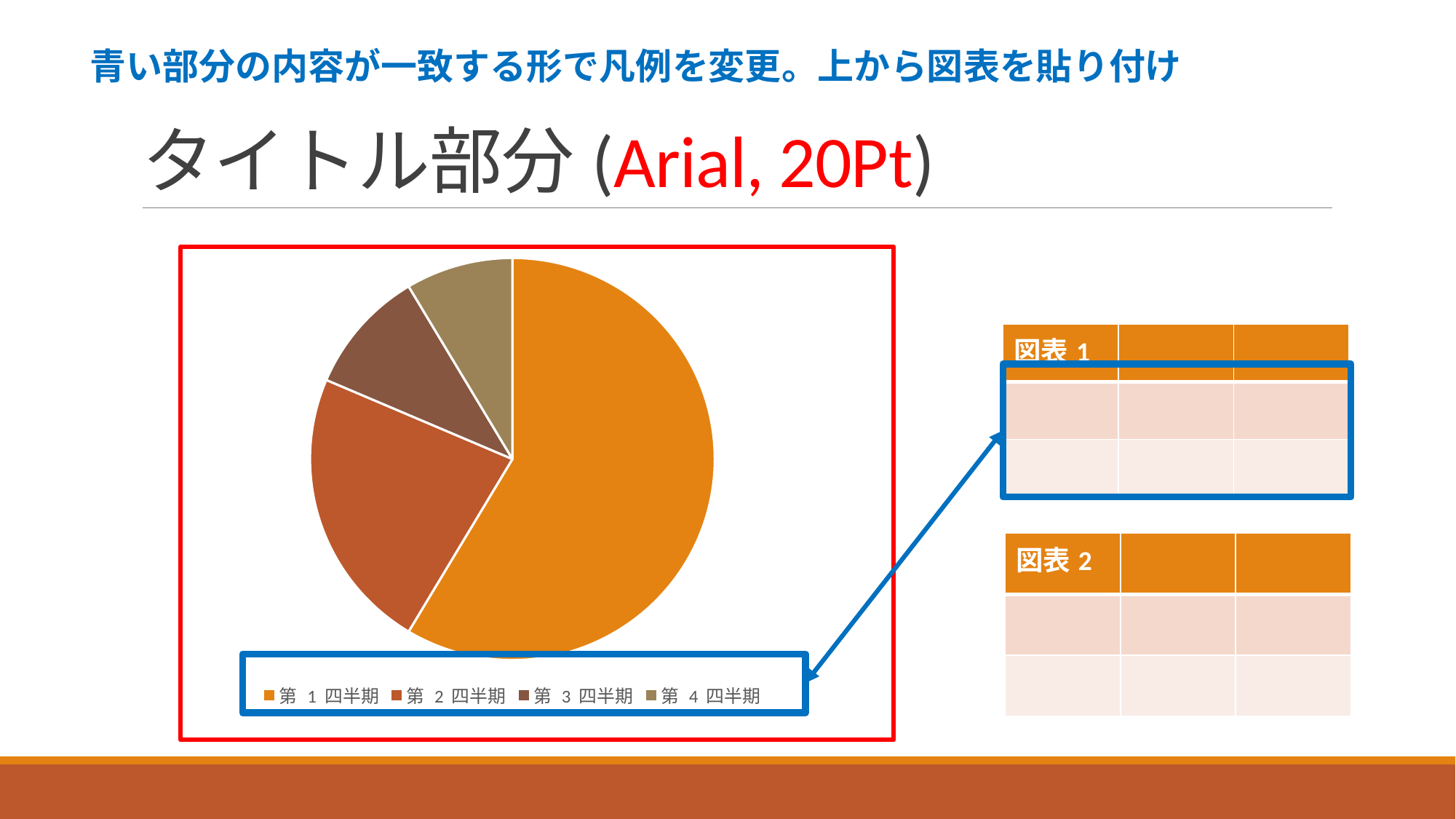

青い部分の内容が一致する形で凡例を変更。上から図表を貼り付け
# タイトル部分(Arial, 20Pt)

### Chart

| Category | 売上高 |
|---|---|
| 第 1 四半期 | 8.2 |
| 第 2 四半期 | 3.2 |
| 第 3 四半期 | 1.4 |
| 第 4 四半期 | 1.2 |
| 図表1 |  |  |
| --- | --- | --- |
|  |  |  |
|  |  |  |

| 図表2 |  |  |
| --- | --- | --- |
|  |  |  |
|  |  |  |